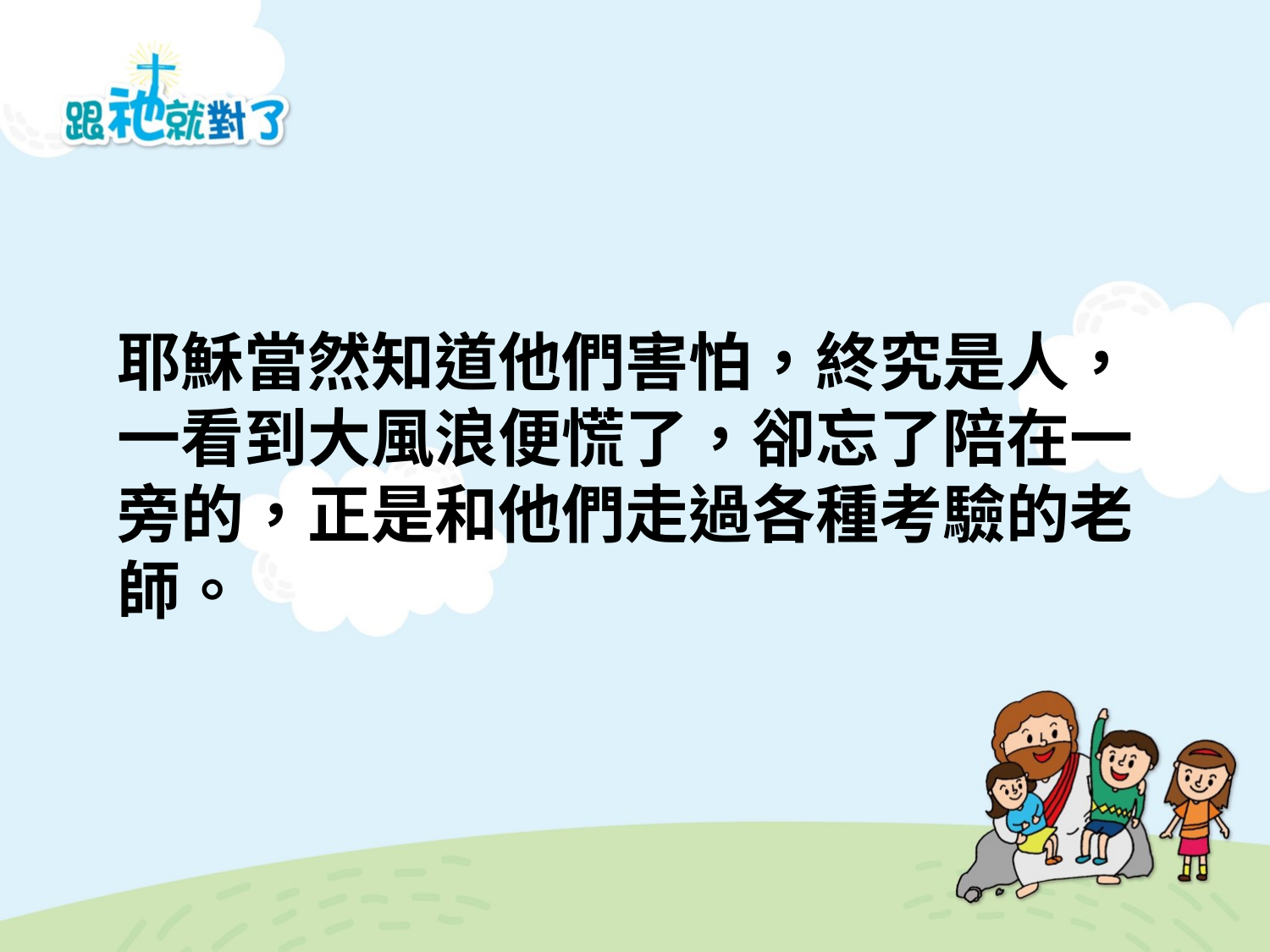

耶穌當然知道他們害怕，終究是人，一看到大風浪便慌了，卻忘了陪在一旁的，正是和他們走過各種考驗的老師。